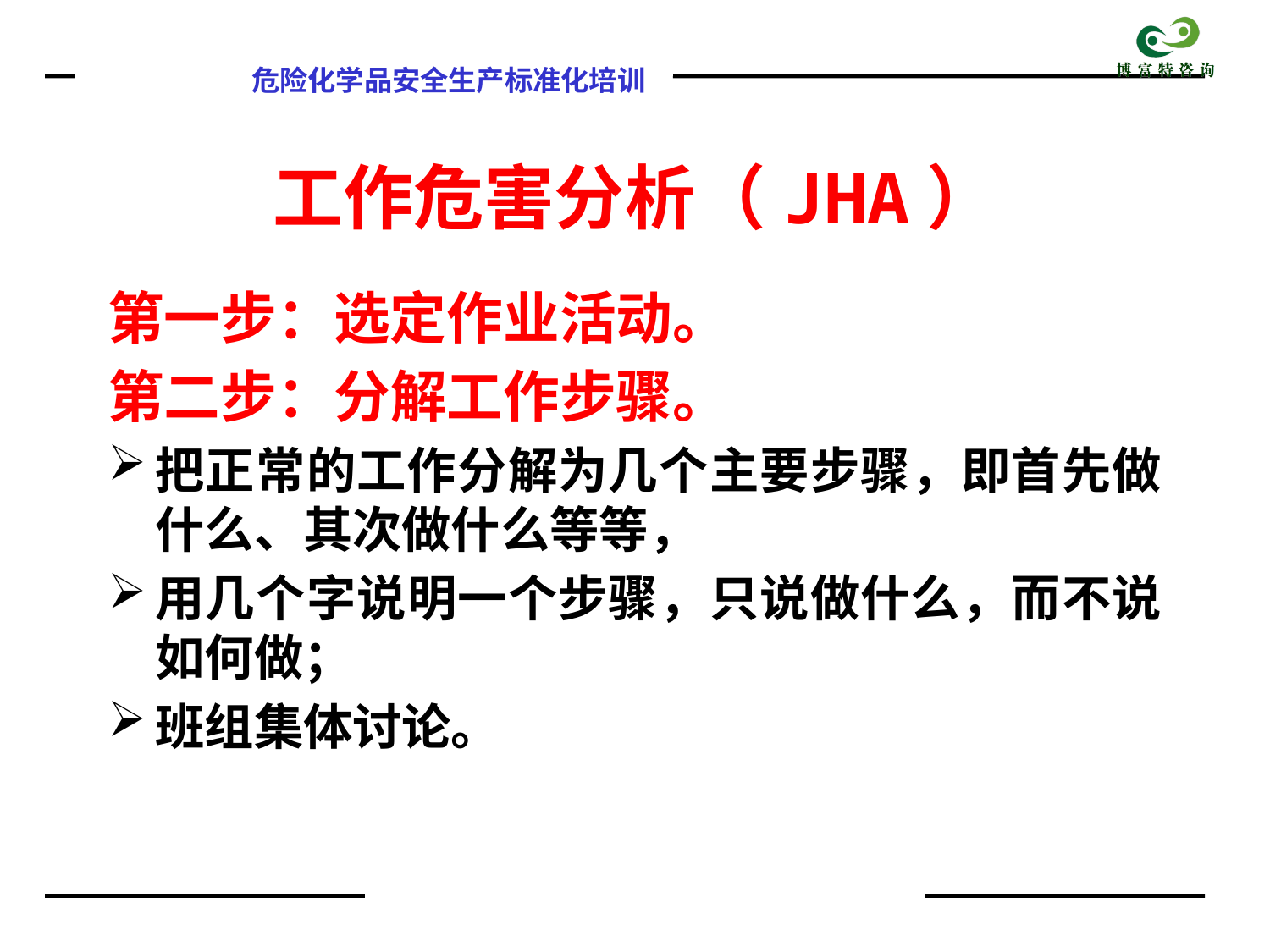

# 工作危害分析（JHA）
第一步：选定作业活动。
第二步：分解工作步骤。
把正常的工作分解为几个主要步骤，即首先做什么、其次做什么等等，
用几个字说明一个步骤，只说做什么，而不说如何做；
班组集体讨论。